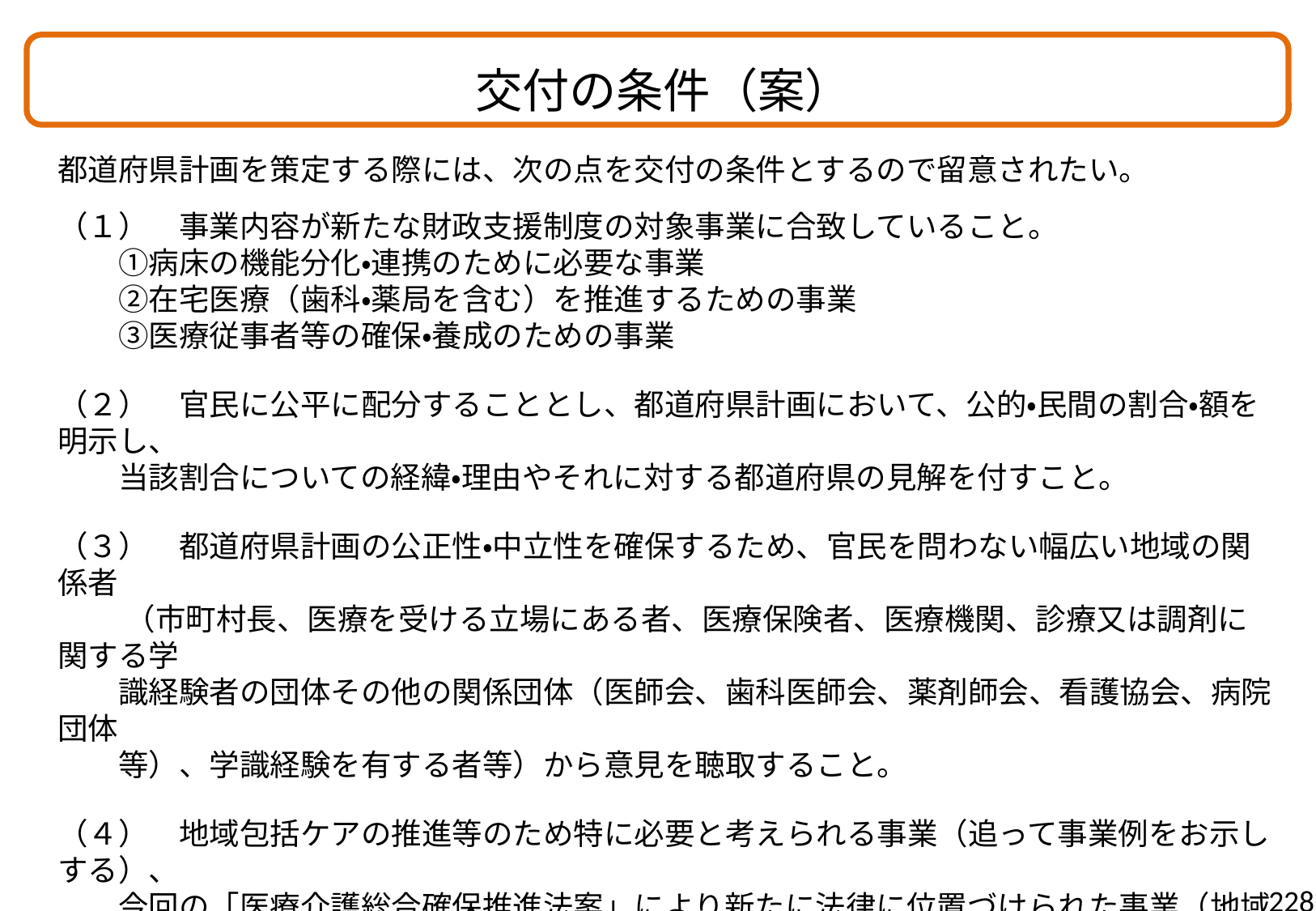

交付の条件（案）
都道府県計画を策定する際には、次の点を交付の条件とするので留意されたい。

（１）　事業内容が新たな財政支援制度の対象事業に合致していること。
　　①病床の機能分化・連携のために必要な事業
　　②在宅医療（歯科・薬局を含む）を推進するための事業
　　③医療従事者等の確保・養成のための事業

（２）　官民に公平に配分することとし、都道府県計画において、公的・民間の割合・額を明示し、
　　当該割合についての経緯・理由やそれに対する都道府県の見解を付すこと。

（３）　都道府県計画の公正性・中立性を確保するため、官民を問わない幅広い地域の関係者
　　 （市町村長、医療を受ける立場にある者、医療保険者、医療機関、診療又は調剤に関する学
　　識経験者の団体その他の関係団体（医師会、歯科医師会、薬剤師会、看護協会、病院団体
　　等）、学識経験を有する者等）から意見を聴取すること。

（４）　地域包括ケアの推進等のため特に必要と考えられる事業（追って事業例をお示しする）、
　　今回の「医療介護総合確保推進法案」により新たに法律に位置づけられた事業（地域医療支
　　援センター、医療勤務環境改善支援センター）については、実施について必ず検討すること。
　　　  なお、検討状況については、都道府県個別ヒアリングの際に聞くこと及び国の総合確保方
　　針を策定するための協議会において配分方法と合わせ検討状況を報告する予定としている。
228